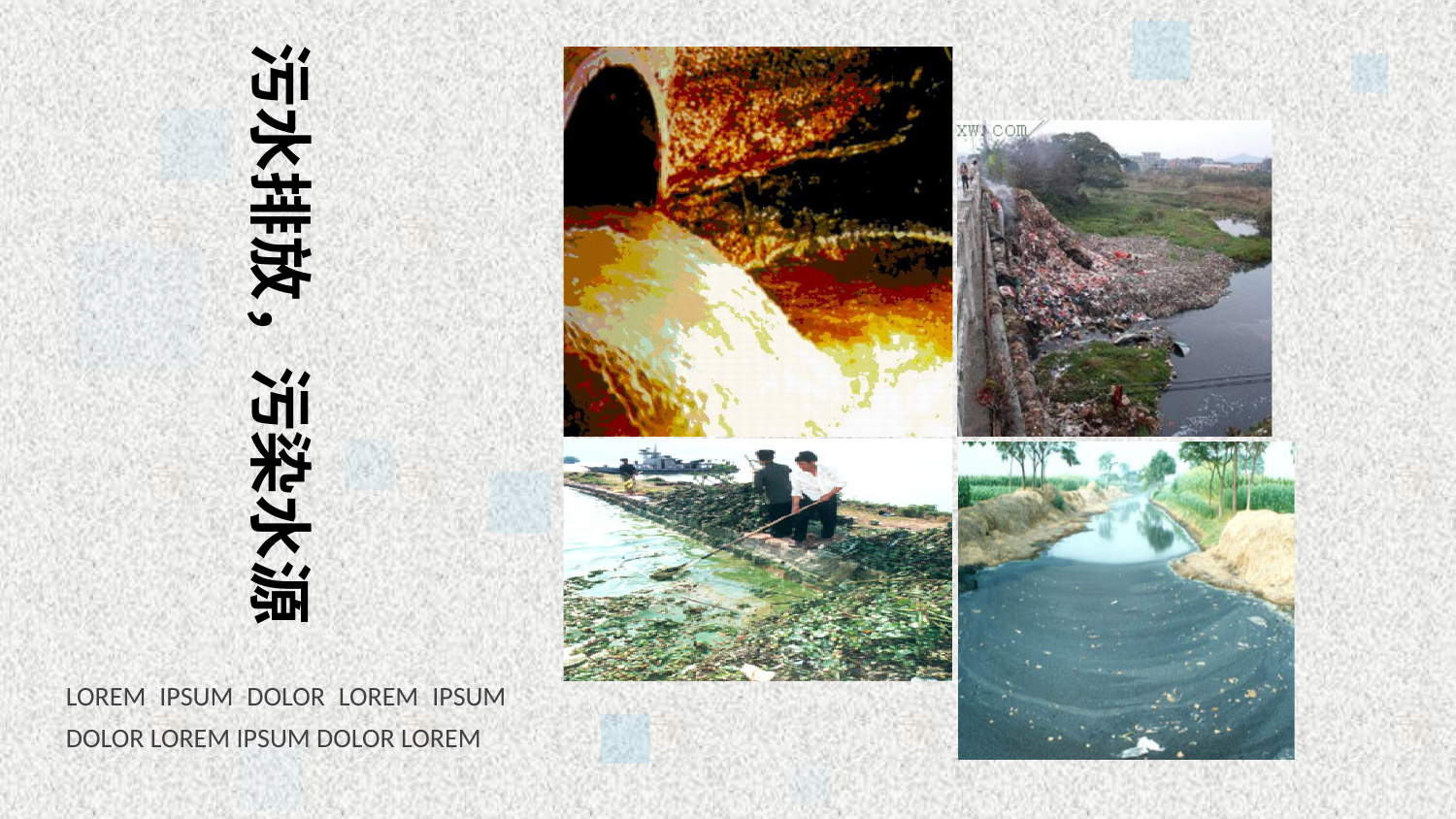

污水排放，污染水源

LOREM IPSUM DOLOR LOREM IPSUM DOLOR LOREM IPSUM DOLOR LOREM